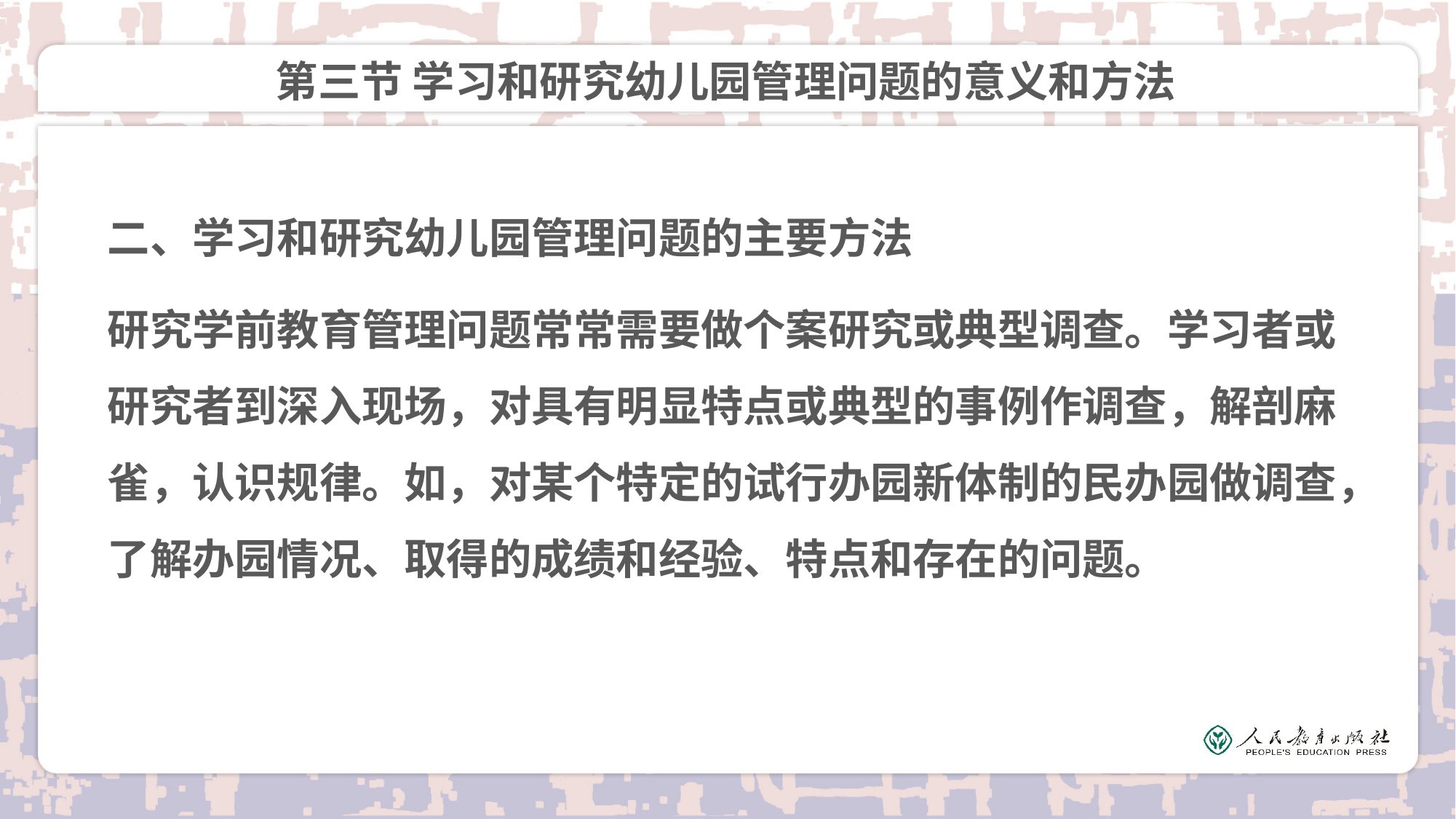

# 第三节 学习和研究幼儿园管理问题的意义和方法
二、学习和研究幼儿园管理问题的主要方法
研究学前教育管理问题常常需要做个案研究或典型调查。学习者或研究者到深入现场，对具有明显特点或典型的事例作调查，解剖麻雀，认识规律。如，对某个特定的试行办园新体制的民办园做调查，了解办园情况、取得的成绩和经验、特点和存在的问题。